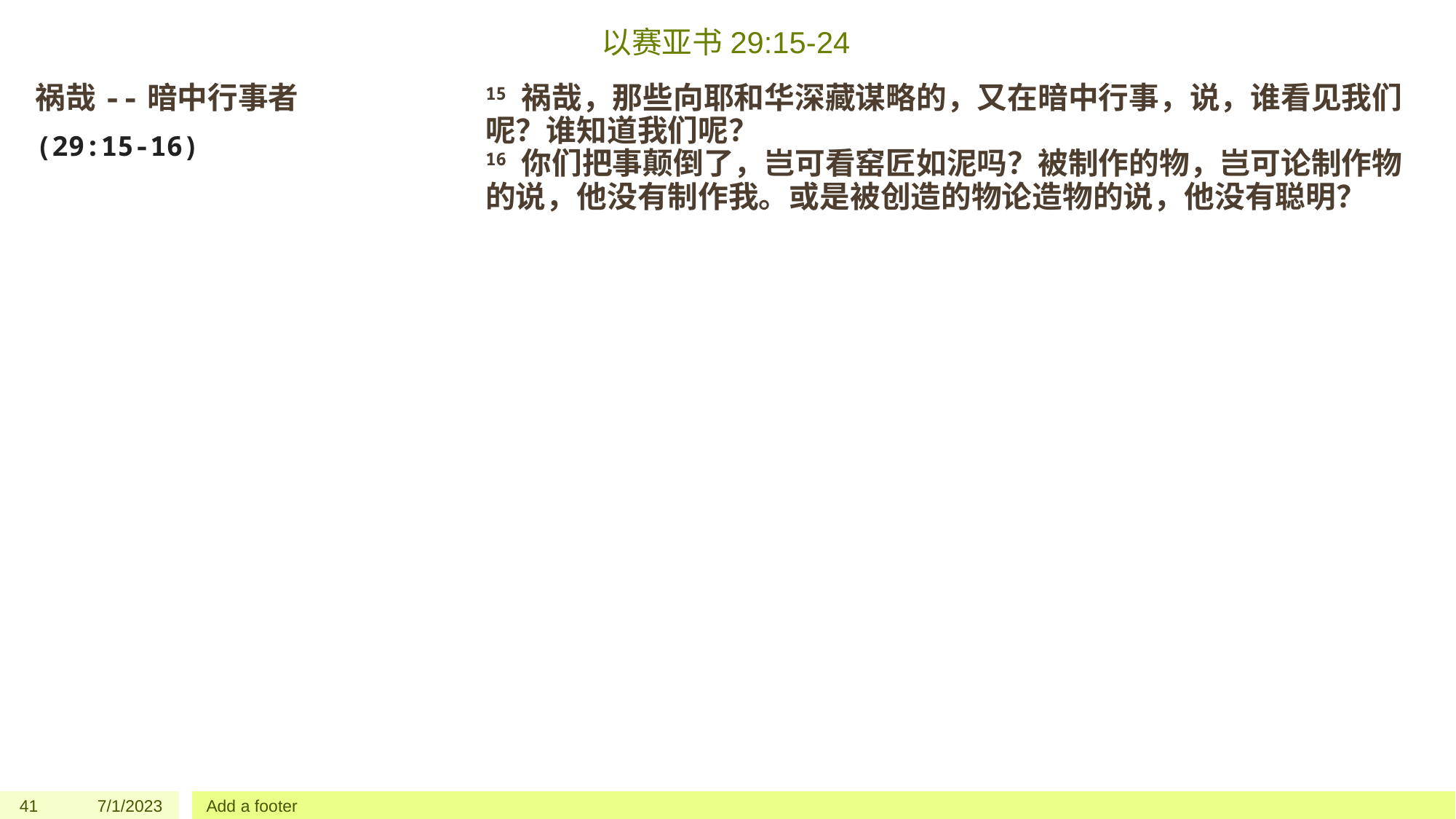

# 以赛亚书29:15-24
祸哉--暗中行事者
(29:15-16)

15 祸哉，那些向耶和华深藏谋略的，又在暗中行事，说，谁看见我们呢？谁知道我们呢？
16 你们把事颠倒了，岂可看窑匠如泥吗？被制作的物，岂可论制作物的说，他没有制作我。或是被创造的物论造物的说，他没有聪明？

41
7/1/2023
Add a footer